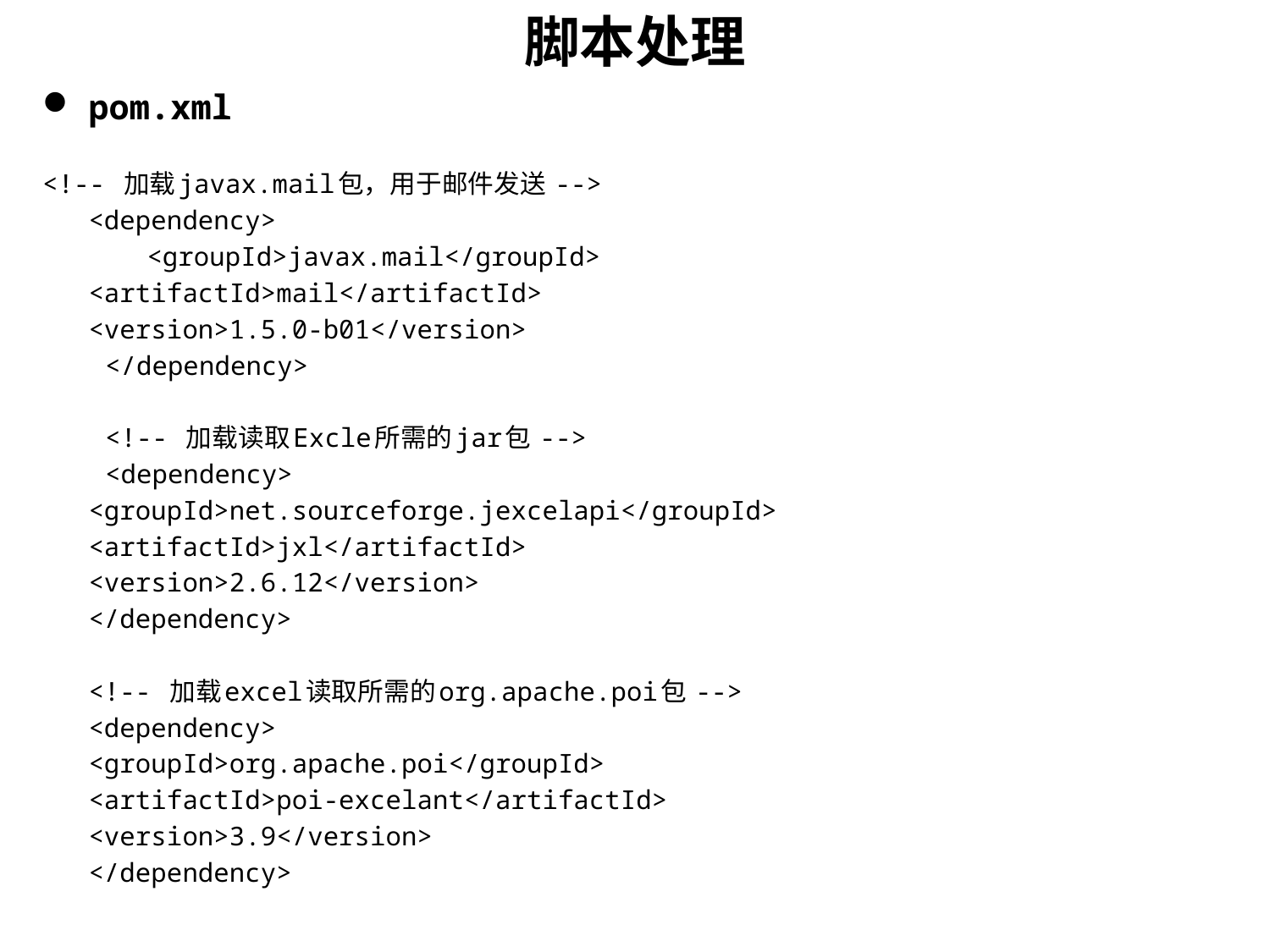

# 脚本处理
pom.xml

<!-- 加载javax.mail包，用于邮件发送 -->
  	<dependency>
    	<groupId>javax.mail</groupId>
		<artifactId>mail</artifactId>
		<version>1.5.0-b01</version>
    </dependency>

    <!-- 加载读取Excle所需的jar包 -->
    <dependency>
  		<groupId>net.sourceforge.jexcelapi</groupId>
		<artifactId>jxl</artifactId>
		<version>2.6.12</version>
  	</dependency>

  	<!-- 加载excel读取所需的org.apache.poi包 -->
  	<dependency>
  		<groupId>org.apache.poi</groupId>
		<artifactId>poi-excelant</artifactId>
		<version>3.9</version>
  	</dependency>